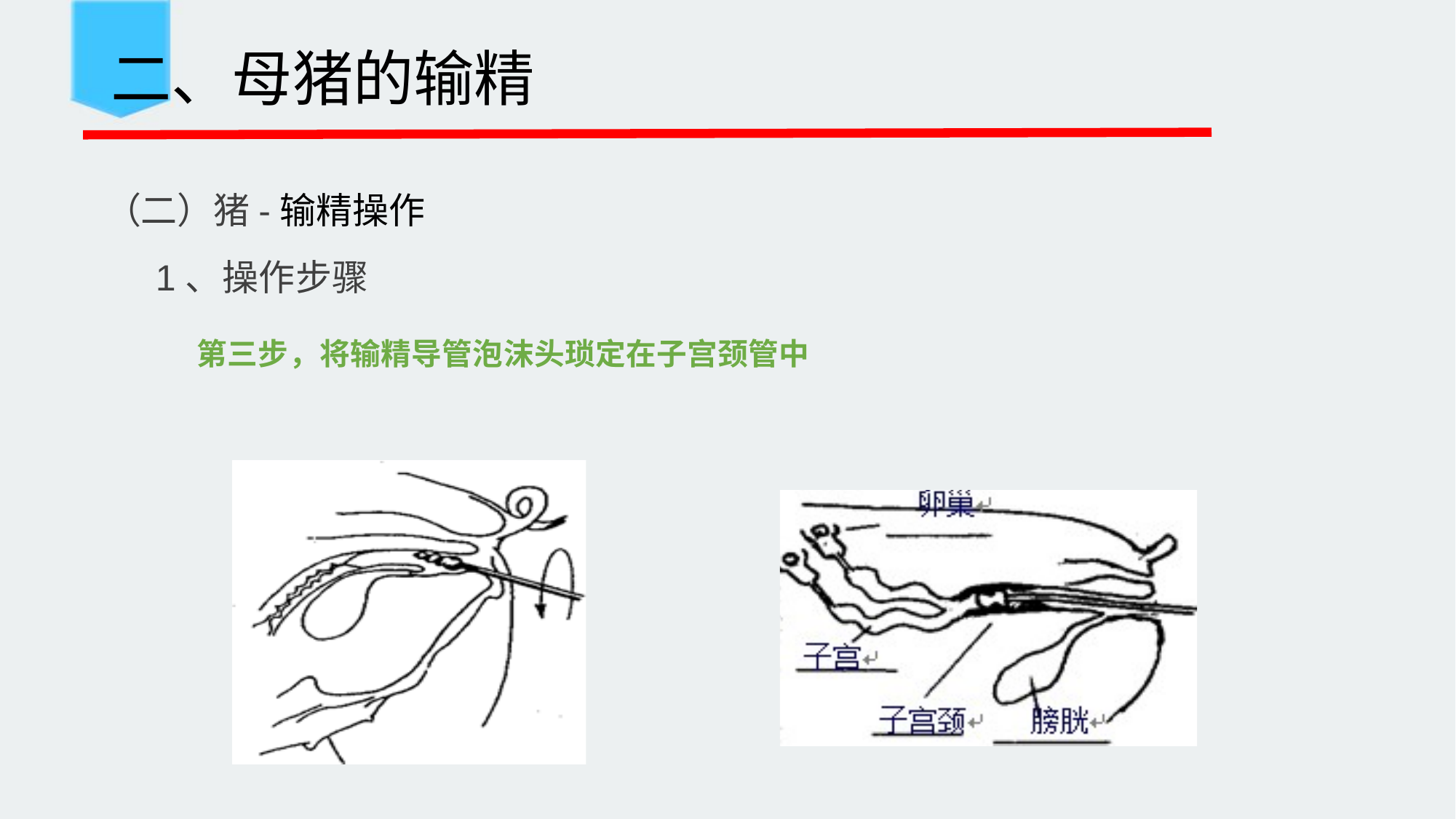

二、母猪的输精
  （二）猪-输精操作
       1、操作步骤

第三步，将输精导管泡沫头琐定在子宫颈管中